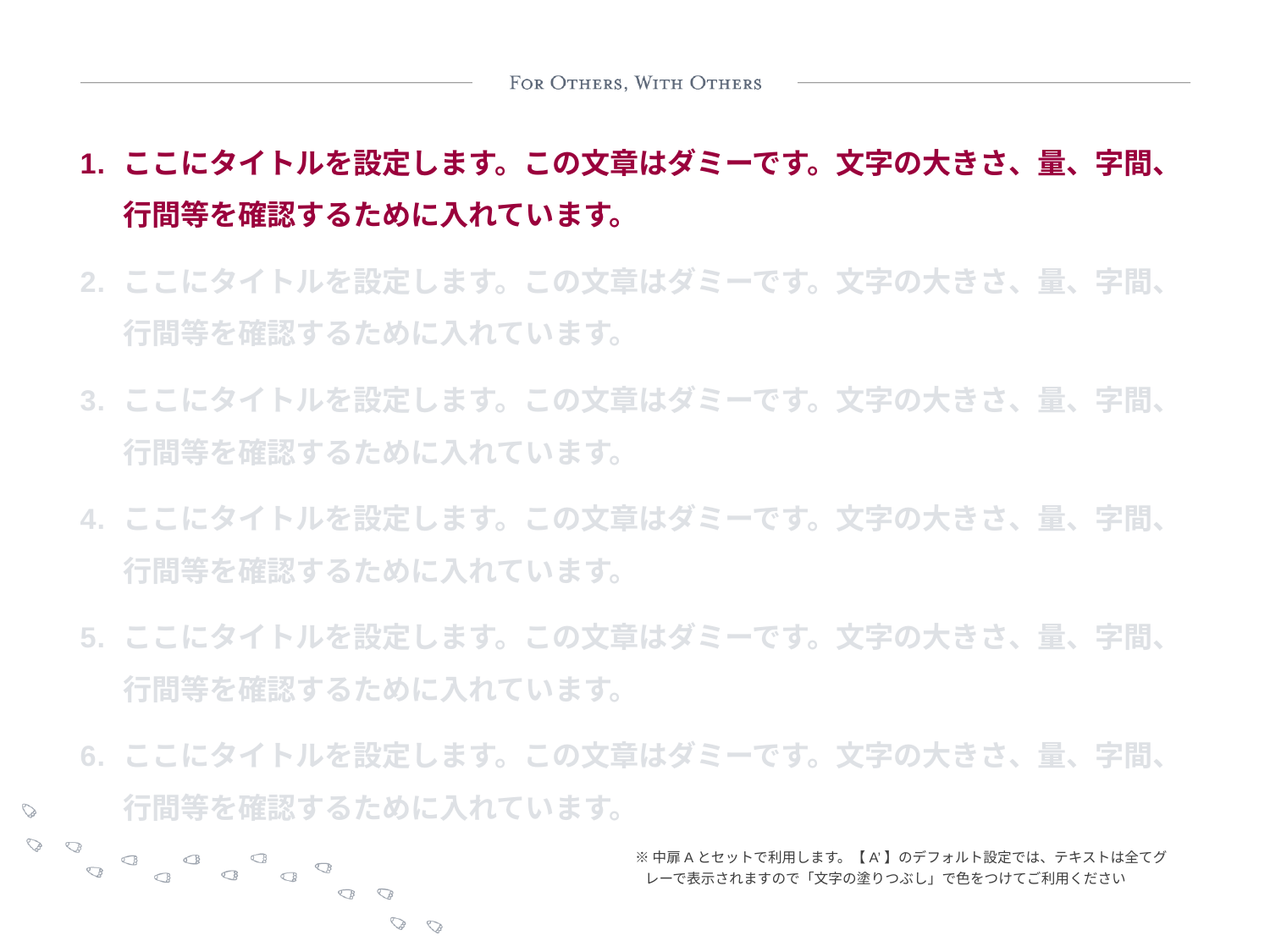

ここにタイトルを設定します。この文章はダミーです。文字の大きさ、量、字間、行間等を確認するために入れています。
ここにタイトルを設定します。この文章はダミーです。文字の大きさ、量、字間、行間等を確認するために入れています。
ここにタイトルを設定します。この文章はダミーです。文字の大きさ、量、字間、行間等を確認するために入れています。
ここにタイトルを設定します。この文章はダミーです。文字の大きさ、量、字間、行間等を確認するために入れています。
ここにタイトルを設定します。この文章はダミーです。文字の大きさ、量、字間、行間等を確認するために入れています。
ここにタイトルを設定します。この文章はダミーです。文字の大きさ、量、字間、行間等を確認するために入れています。
※中扉Aとセットで利用します。【A’】のデフォルト設定では、テキストは全てグレーで表示されますので「文字の塗りつぶし」で色をつけてご利用ください